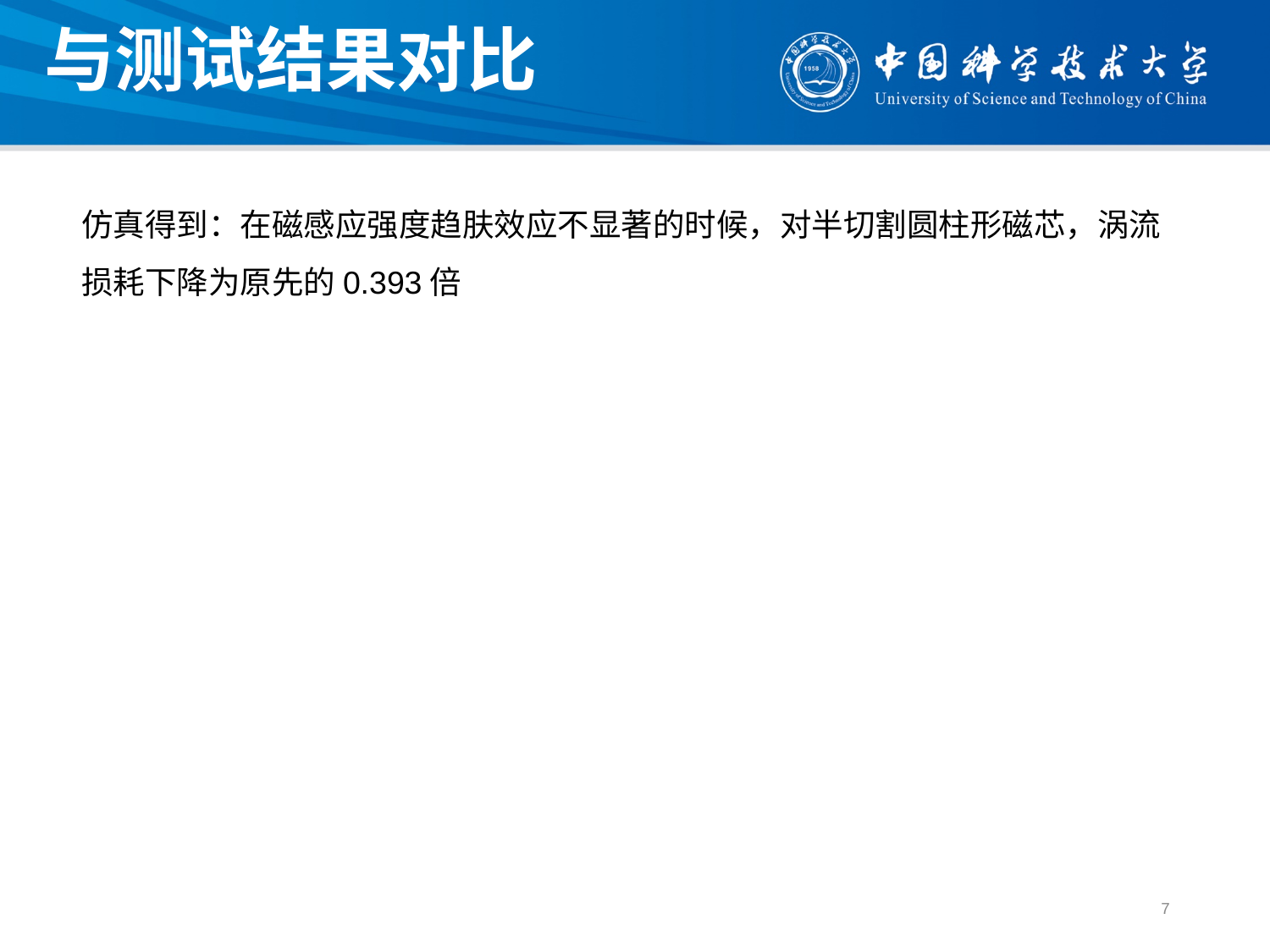

与测试结果对比
仿真得到：在磁感应强度趋肤效应不显著的时候，对半切割圆柱形磁芯，涡流损耗下降为原先的0.393倍

7